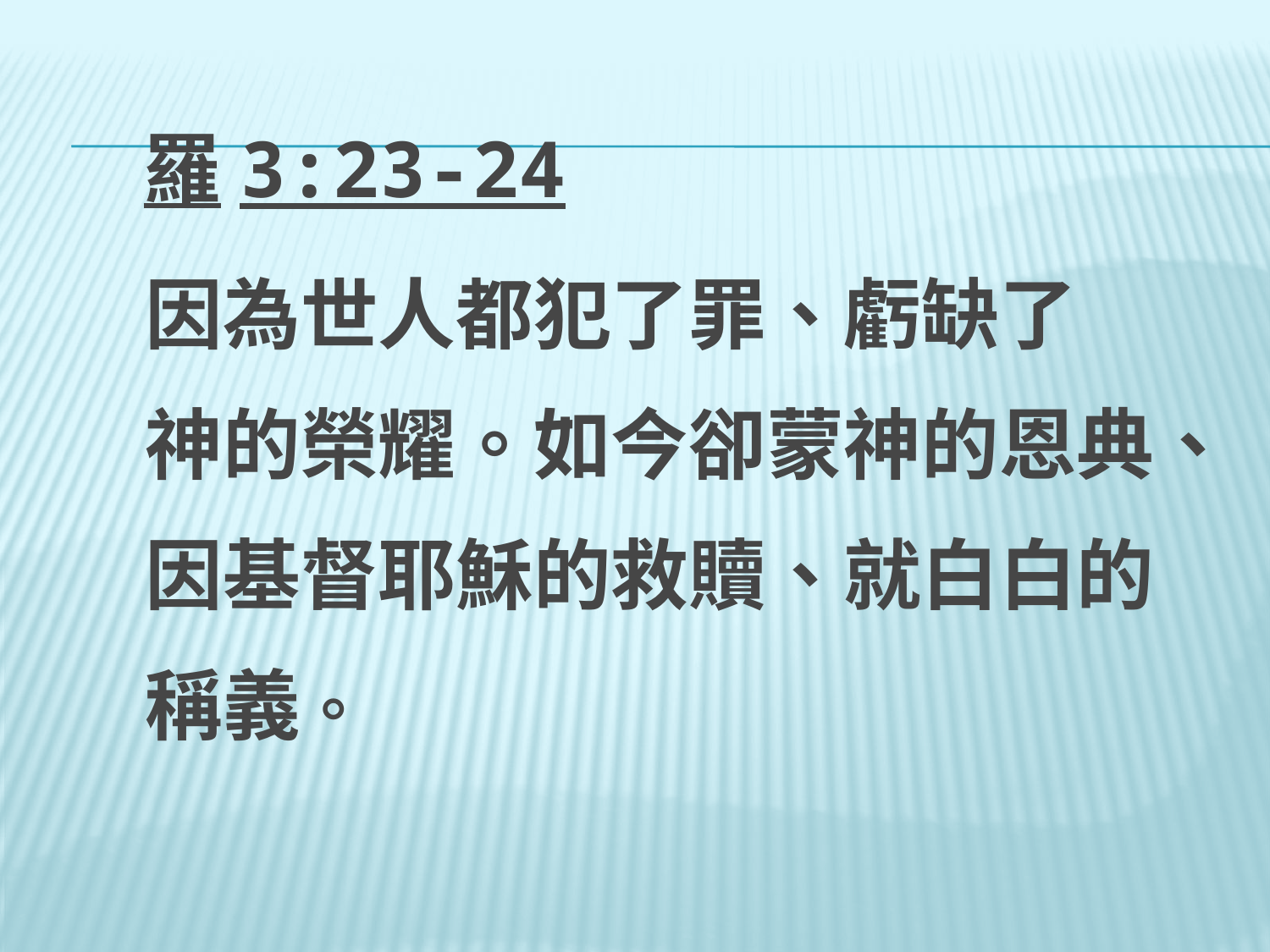

羅3:23-24
	因為世人都犯了罪、虧缺了
神的榮耀。如今卻蒙神的恩典、
因基督耶穌的救贖、就白白的
稱義。